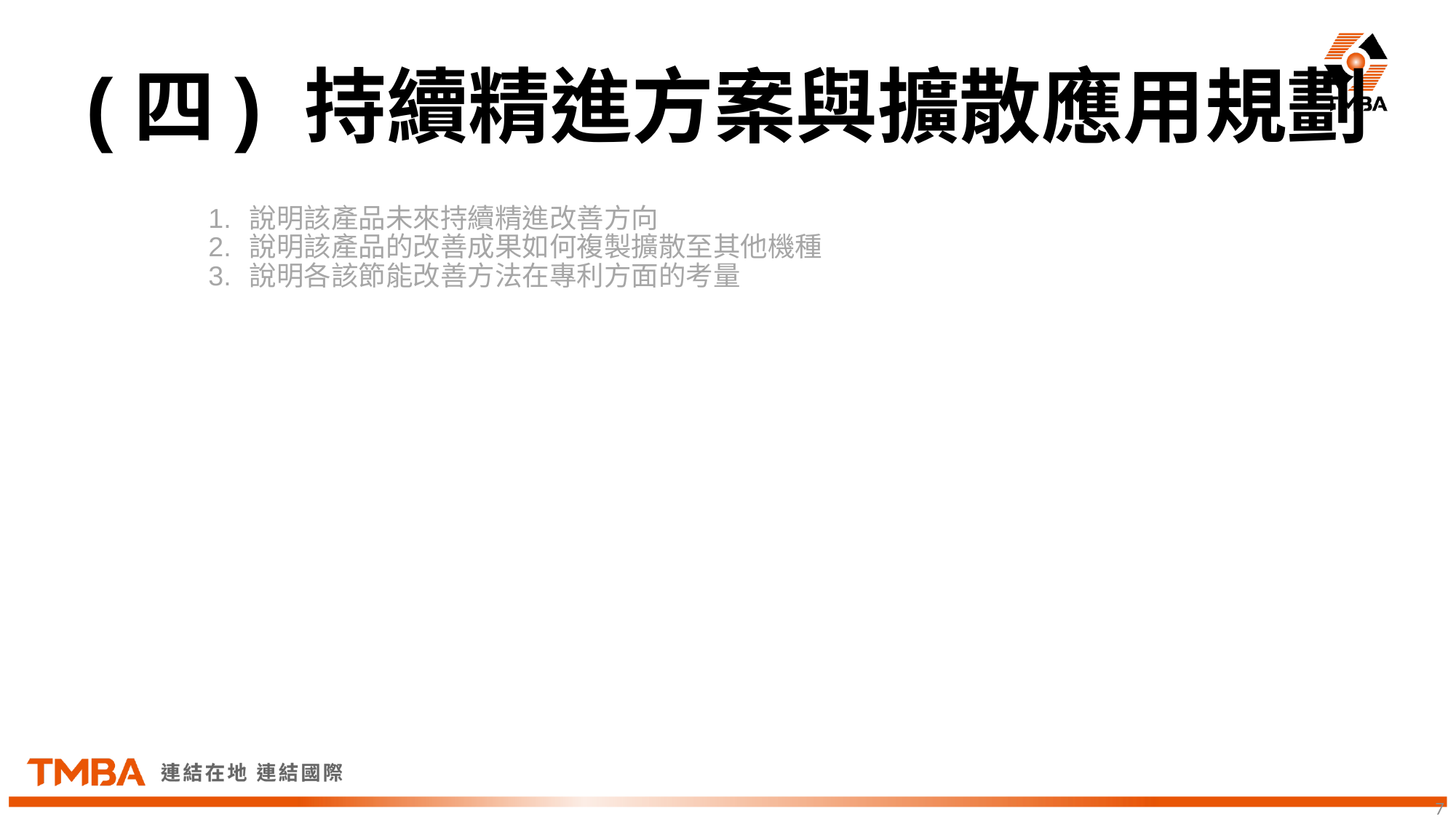

(四) 持續精進方案與擴散應用規劃

說明該產品未來持續精進改善方向
說明該產品的改善成果如何複製擴散至其他機種
說明各該節能改善方法在專利方面的考量
7